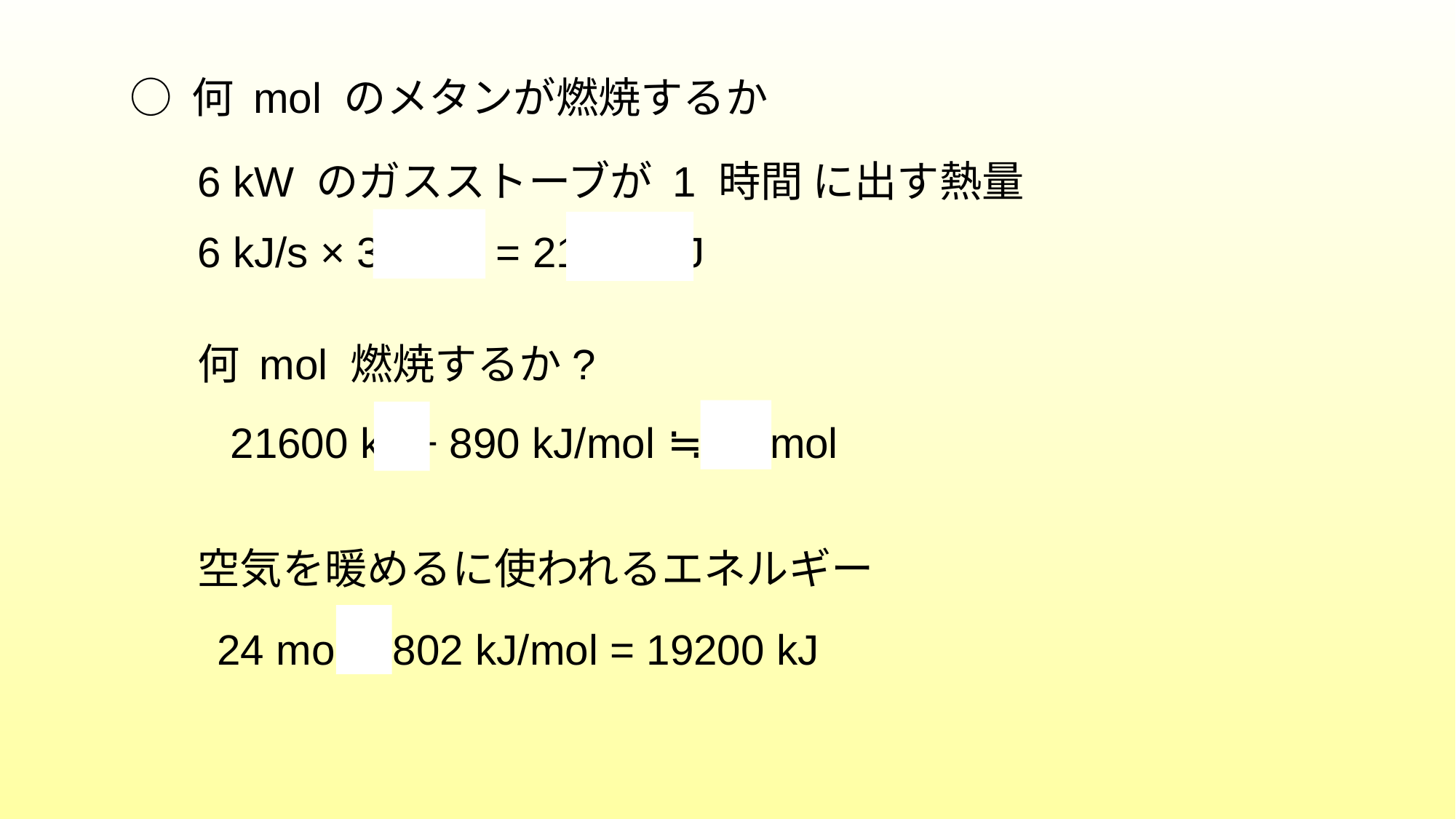

○ 何 mol のメタンが燃焼するか
6 kW のガスストーブが 1 時間 に出す熱量
6 kJ/s × 3600 s = 21600 kJ

何 mol 燃焼するか?
21600 kJ ÷ 890 kJ/mol ≒ 24 mol

空気を暖めるに使われるエネルギー

24 mol × 802 kJ/mol = 19200 kJ